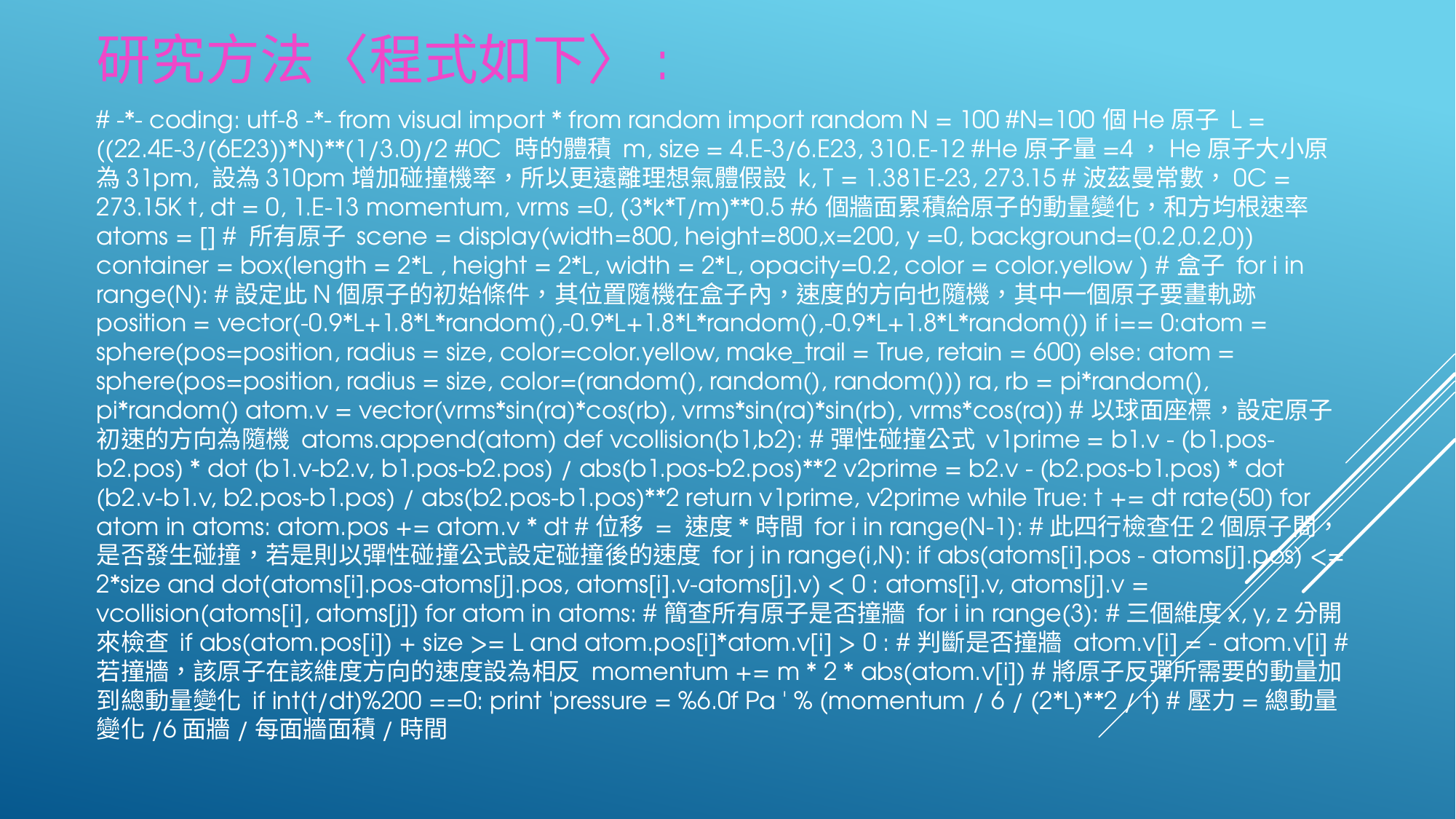

研究方法〈程式如下〉:
# -*- coding: utf-8 -*- from visual import * from random import random N = 100 #N=100個He原子 L = ((22.4E-3/(6E23))*N)**(1/3.0)/2 #0C 時的體積 m, size = 4.E-3/6.E23, 310.E-12 #He原子量=4，He原子大小原為31pm, 設為310pm增加碰撞機率，所以更遠離理想氣體假設 k, T = 1.381E-23, 273.15 #波茲曼常數，0C = 273.15K t, dt = 0, 1.E-13 momentum, vrms =0, (3*k*T/m)**0.5 #6個牆面累積給原子的動量變化，和方均根速率 atoms = [] # 所有原子 scene = display(width=800, height=800,x=200, y =0, background=(0.2,0.2,0)) container = box(length = 2*L , height = 2*L, width = 2*L, opacity=0.2, color = color.yellow ) #盒子 for i in range(N): #設定此N個原子的初始條件，其位置隨機在盒子內，速度的方向也隨機，其中一個原子要畫軌跡 position = vector(-0.9*L+1.8*L*random(),-0.9*L+1.8*L*random(),-0.9*L+1.8*L*random()) if i== 0:atom = sphere(pos=position, radius = size, color=color.yellow, make_trail = True, retain = 600) else: atom = sphere(pos=position, radius = size, color=(random(), random(), random())) ra, rb = pi*random(), pi*random() atom.v = vector(vrms*sin(ra)*cos(rb), vrms*sin(ra)*sin(rb), vrms*cos(ra)) #以球面座標，設定原子初速的方向為隨機 atoms.append(atom) def vcollision(b1,b2): #彈性碰撞公式 v1prime = b1.v - (b1.pos-b2.pos) * dot (b1.v-b2.v, b1.pos-b2.pos) / abs(b1.pos-b2.pos)**2 v2prime = b2.v - (b2.pos-b1.pos) * dot (b2.v-b1.v, b2.pos-b1.pos) / abs(b2.pos-b1.pos)**2 return v1prime, v2prime while True: t += dt rate(50) for atom in atoms: atom.pos += atom.v * dt #位移 = 速度*時間 for i in range(N-1): #此四行檢查任2個原子間，是否發生碰撞，若是則以彈性碰撞公式設定碰撞後的速度 for j in range(i,N): if abs(atoms[i].pos - atoms[j].pos) <= 2*size and dot(atoms[i].pos-atoms[j].pos, atoms[i].v-atoms[j].v) < 0 : atoms[i].v, atoms[j].v = vcollision(atoms[i], atoms[j]) for atom in atoms: #簡查所有原子是否撞牆 for i in range(3): #三個維度x, y, z分開來檢查 if abs(atom.pos[i]) + size >= L and atom.pos[i]*atom.v[i] > 0 : #判斷是否撞牆 atom.v[i] = - atom.v[i] #若撞牆，該原子在該維度方向的速度設為相反 momentum += m * 2 * abs(atom.v[i]) #將原子反彈所需要的動量加到總動量變化 if int(t/dt)%200 ==0: print 'pressure = %6.0f Pa ' % (momentum / 6 / (2*L)**2 / t) #壓力=總動量變化/6面牆/每面牆面積/時間